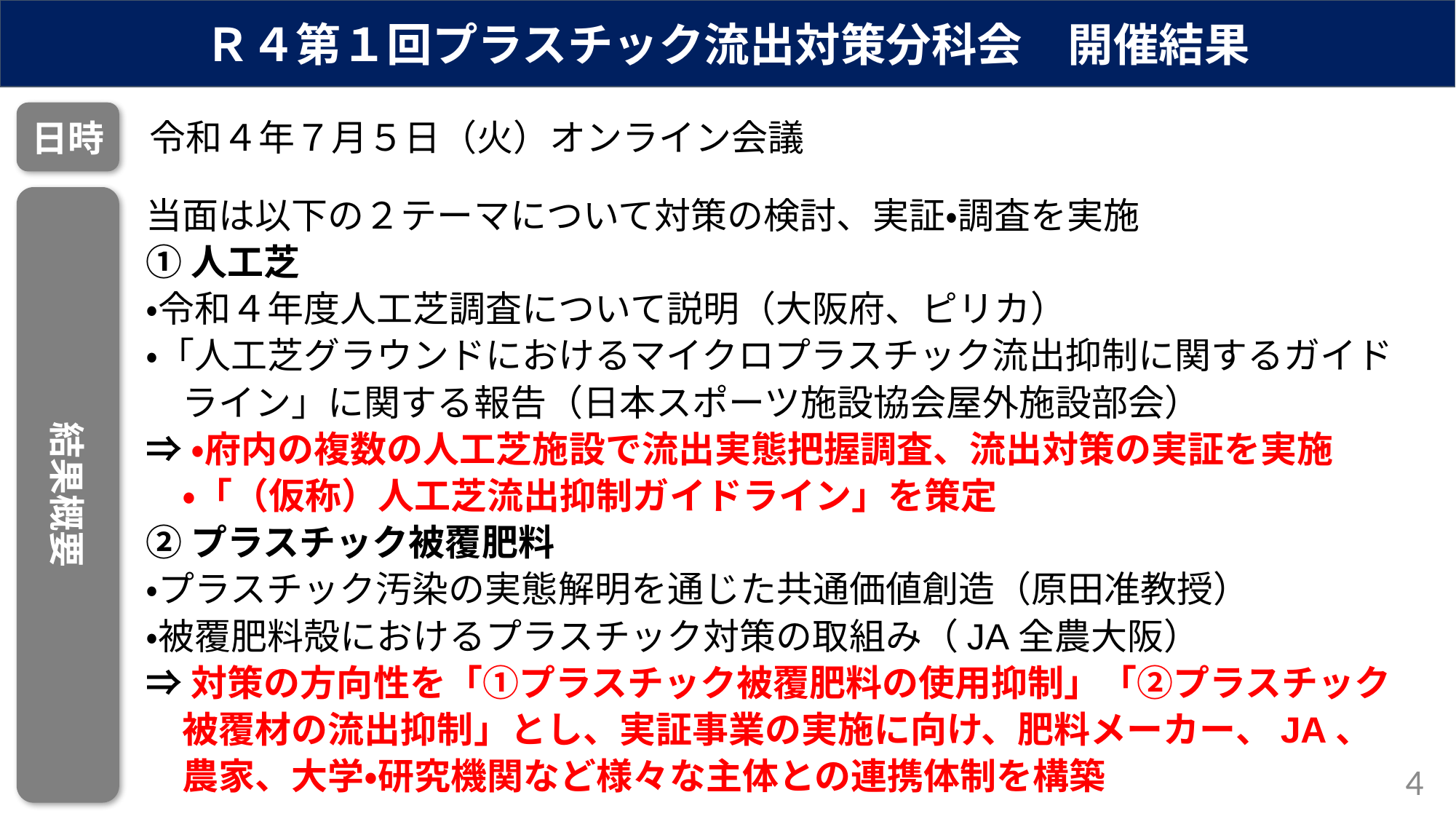

Ｒ４第１回プラスチック流出対策分科会　開催結果
日時
令和４年７月５日（火）オンライン会議
当面は以下の２テーマについて対策の検討、実証・調査を実施
①人工芝
・令和４年度人工芝調査について説明（大阪府、ピリカ）
・「人工芝グラウンドにおけるマイクロプラスチック流出抑制に関するガイド
　ライン」に関する報告（日本スポーツ施設協会屋外施設部会）
⇒・府内の複数の人工芝施設で流出実態把握調査、流出対策の実証を実施
　・「（仮称）人工芝流出抑制ガイドライン」を策定
②プラスチック被覆肥料
・プラスチック汚染の実態解明を通じた共通価値創造（原田准教授）
・被覆肥料殻におけるプラスチック対策の取組み（JA全農大阪）
⇒対策の方向性を「①プラスチック被覆肥料の使用抑制」「②プラスチック
　被覆材の流出抑制」とし、実証事業の実施に向け、肥料メーカー、JA、
　農家、大学・研究機関など様々な主体との連携体制を構築
結果概要
4